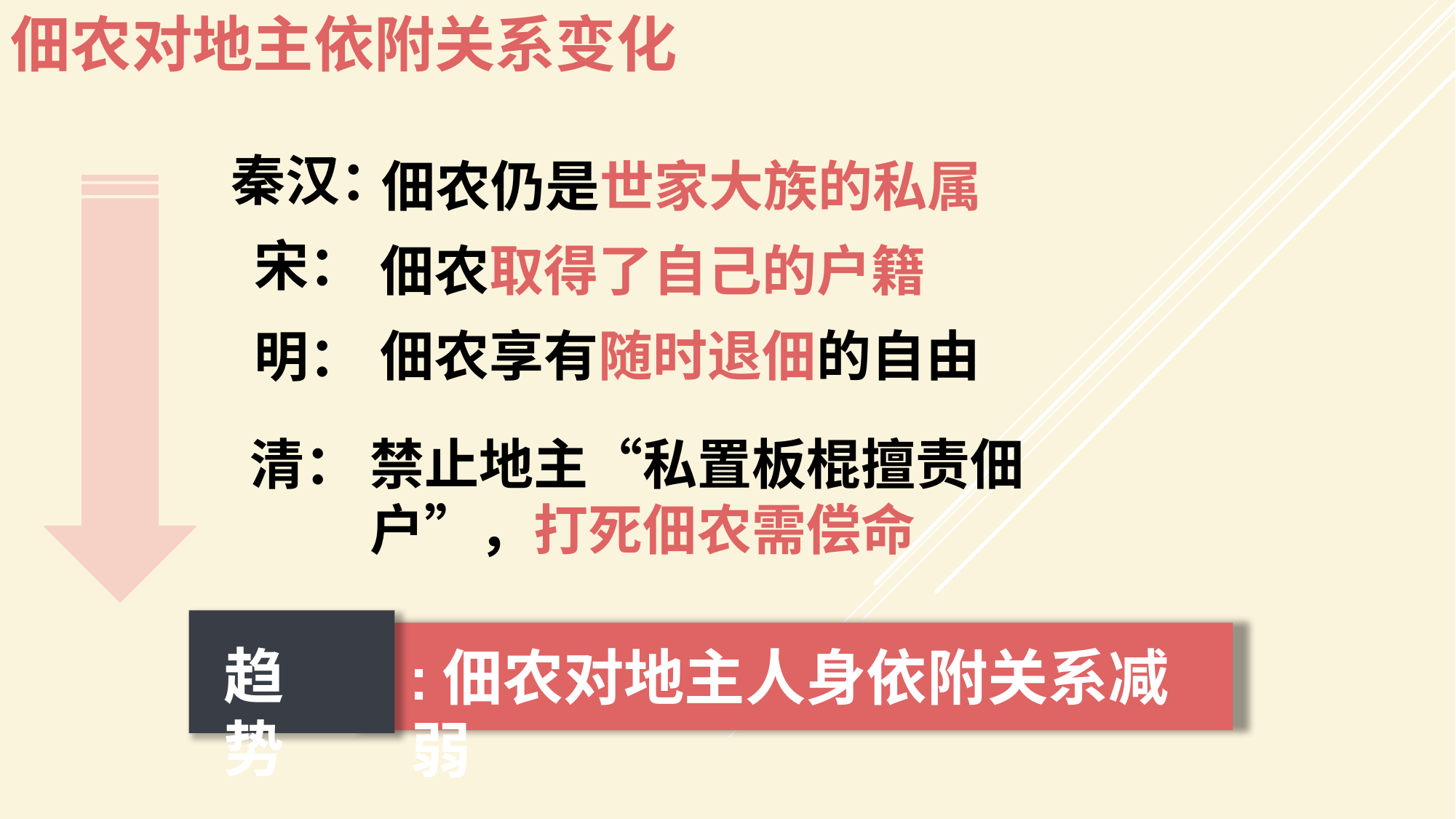

佃农对地主依附关系变化
秦汉：
佃农仍是世家大族的私属
宋：
佃农取得了自己的户籍

佃农享有随时退佃的自由
明：
清：
禁止地主“私置板棍擅责佃户”，打死佃农需偿命

趋势
:佃农对地主人身依附关系减弱